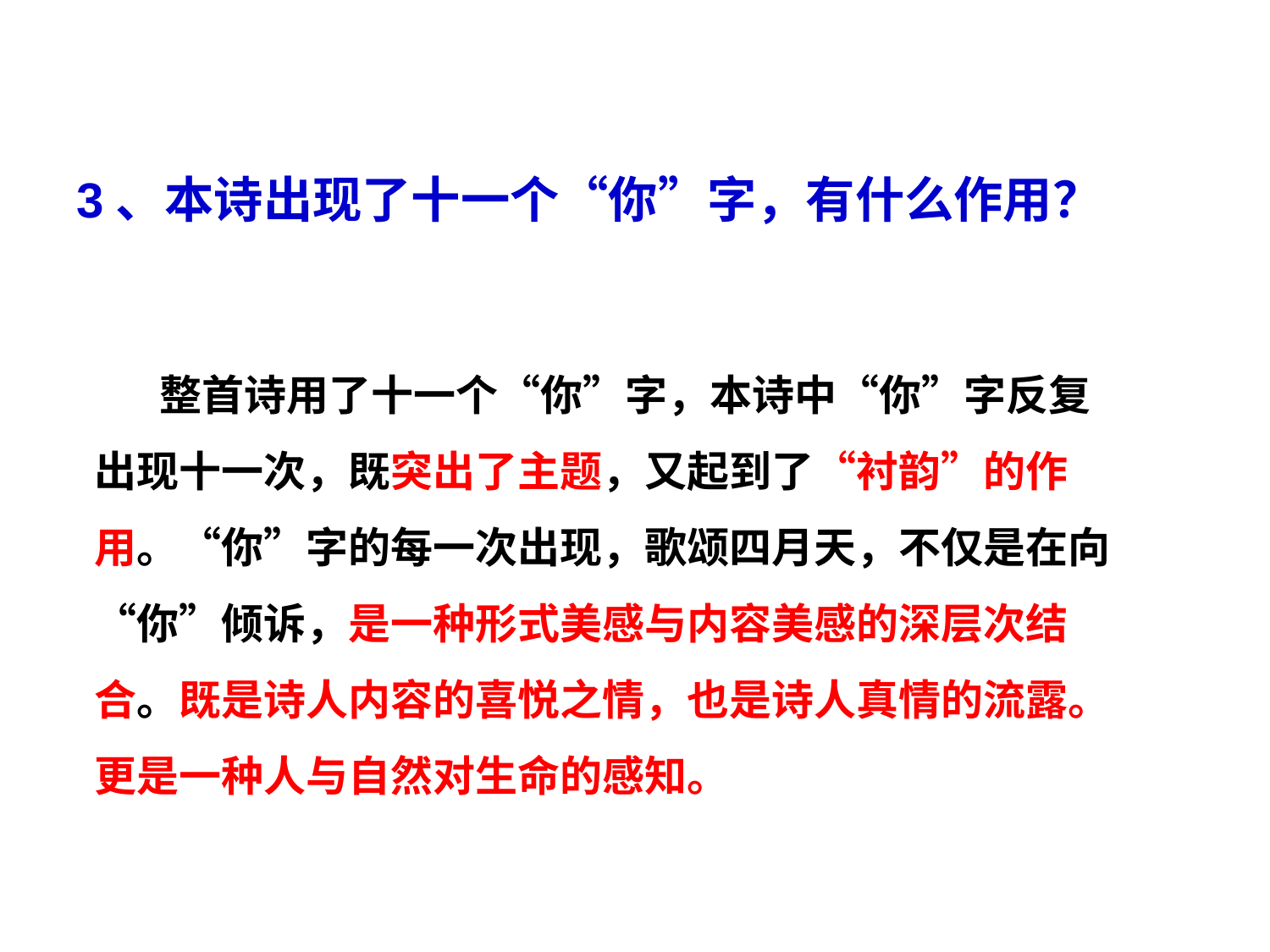

3、本诗出现了十一个“你”字，有什么作用？
       整首诗用了十一个“你”字，本诗中“你”字反复出现十一次，既突出了主题，又起到了“衬韵”的作用。“你”字的每一次出现，歌颂四月天，不仅是在向“你”倾诉，是一种形式美感与内容美感的深层次结合。既是诗人内容的喜悦之情，也是诗人真情的流露。更是一种人与自然对生命的感知。